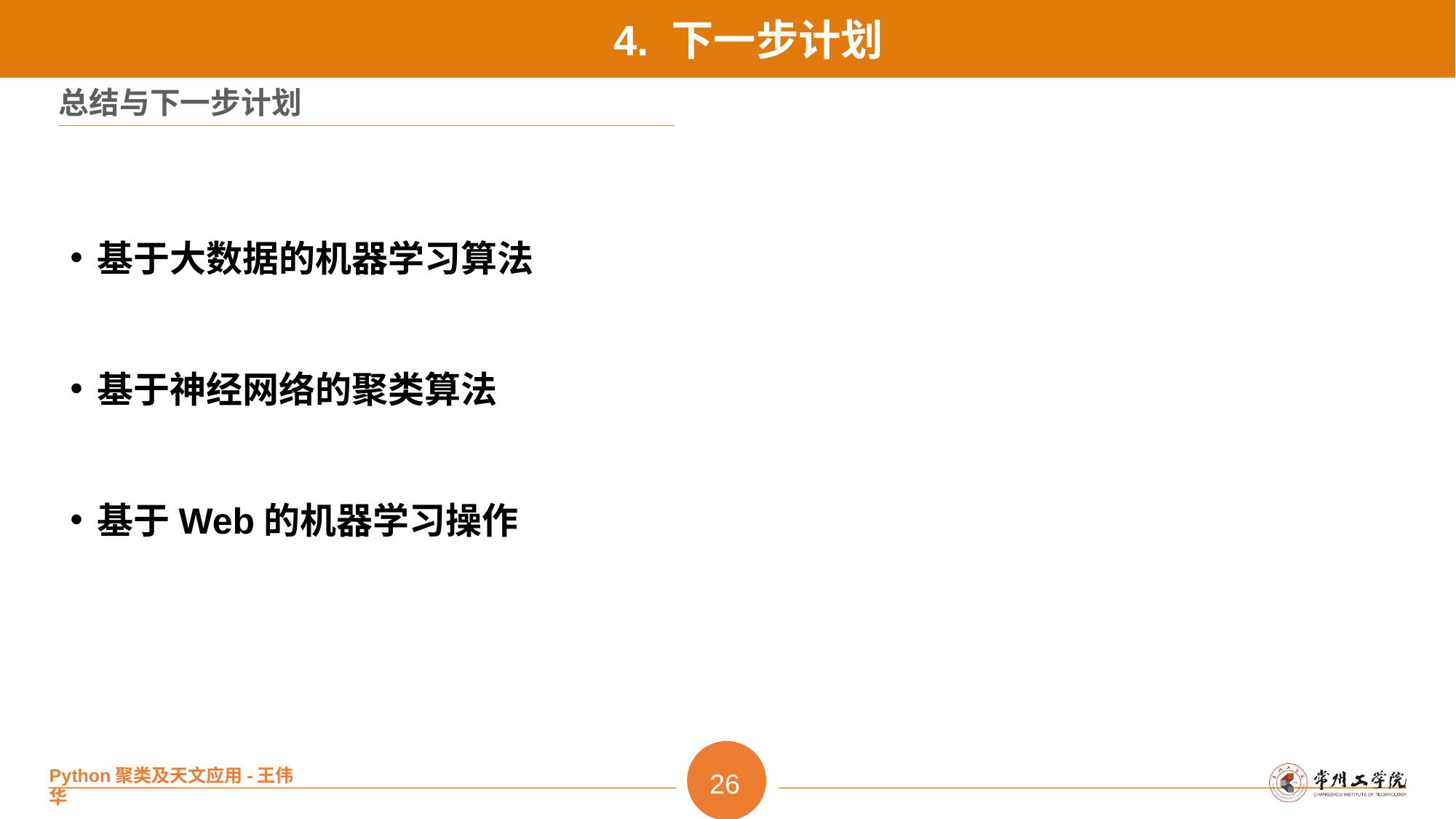

4. 下一步计划
1 什么是计算机视觉
总结与下一步计划
基于大数据的机器学习算法

基于神经网络的聚类算法

基于Web的机器学习操作